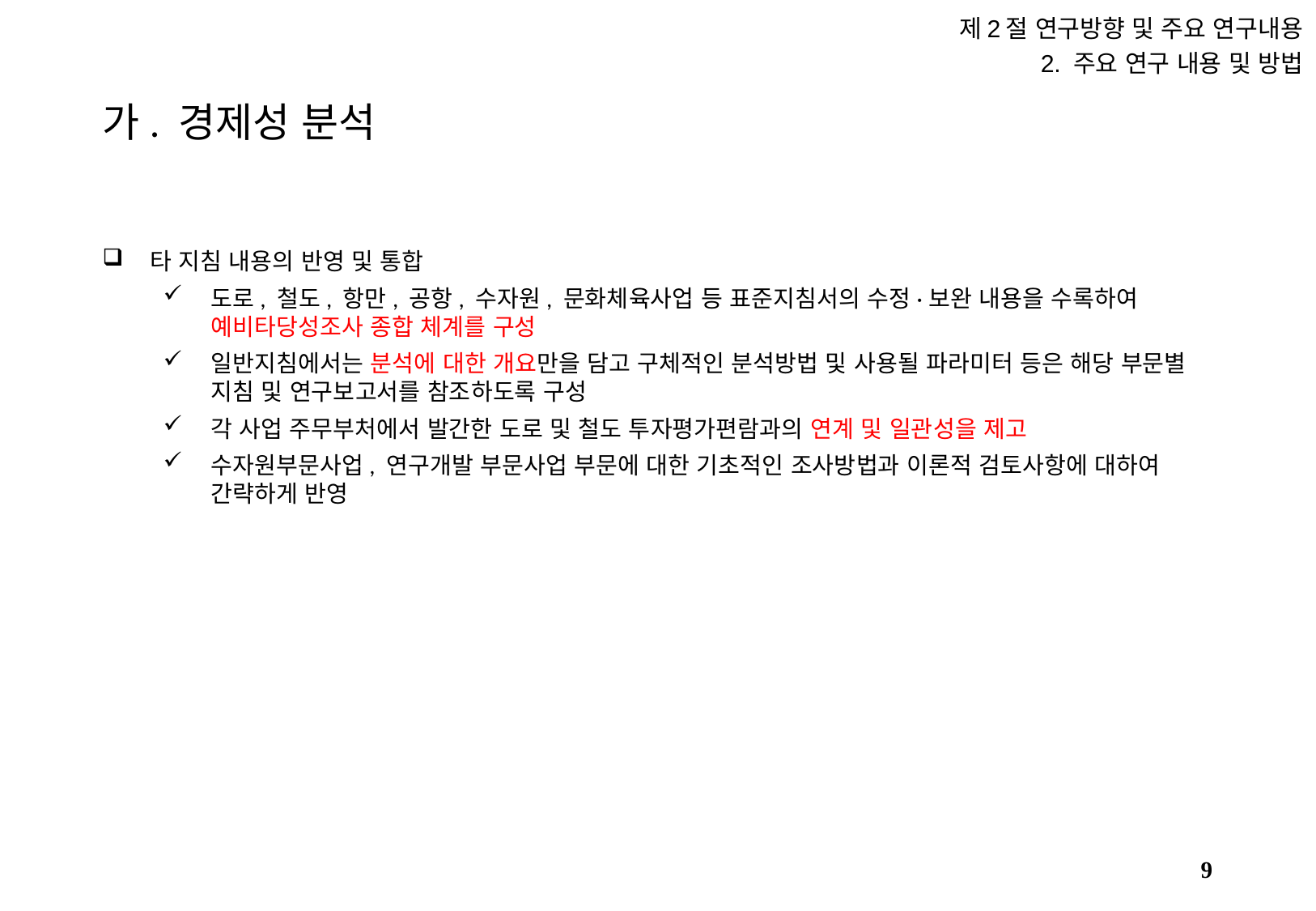

제2절 연구방향 및 주요 연구내용
2. 주요 연구 내용 및 방법
# 가. 경제성 분석
타 지침 내용의 반영 및 통합
도로, 철도, 항만, 공항, 수자원, 문화체육사업 등 표준지침서의 수정·보완 내용을 수록하여 예비타당성조사 종합 체계를 구성
일반지침에서는 분석에 대한 개요만을 담고 구체적인 분석방법 및 사용될 파라미터 등은 해당 부문별 지침 및 연구보고서를 참조하도록 구성
각 사업 주무부처에서 발간한 도로 및 철도 투자평가편람과의 연계 및 일관성을 제고
수자원부문사업, 연구개발 부문사업 부문에 대한 기초적인 조사방법과 이론적 검토사항에 대하여 간략하게 반영
9